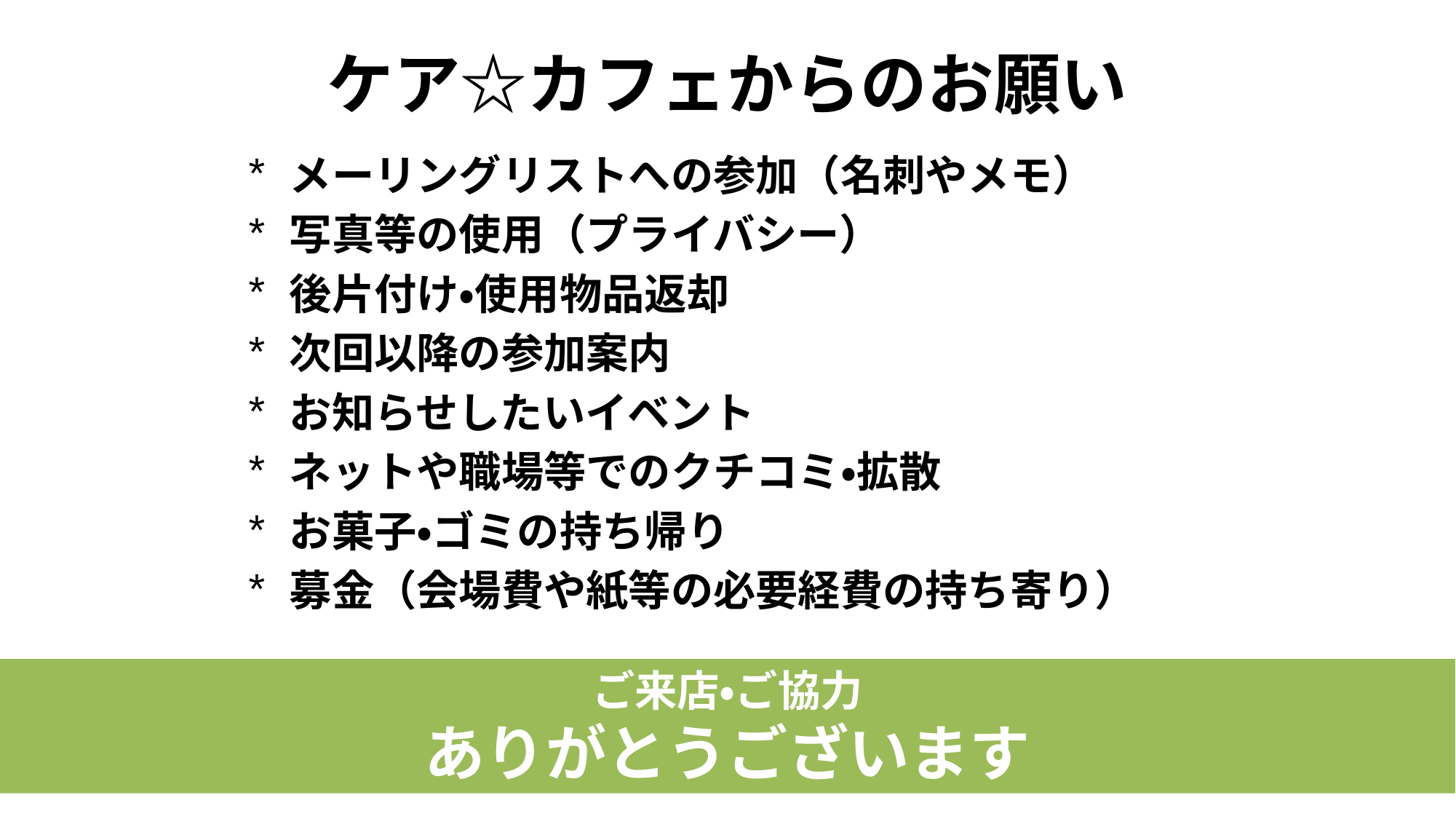

# ケア☆カフェからのお願い
メーリングリストへの参加（名刺やメモ）
写真等の使用（プライバシー）
後片付け・使用物品返却
次回以降の参加案内
お知らせしたいイベント
ネットや職場等でのクチコミ・拡散
お菓子・ゴミの持ち帰り
募金（会場費や紙等の必要経費の持ち寄り）
ご来店・ご協力
ありがとうございます